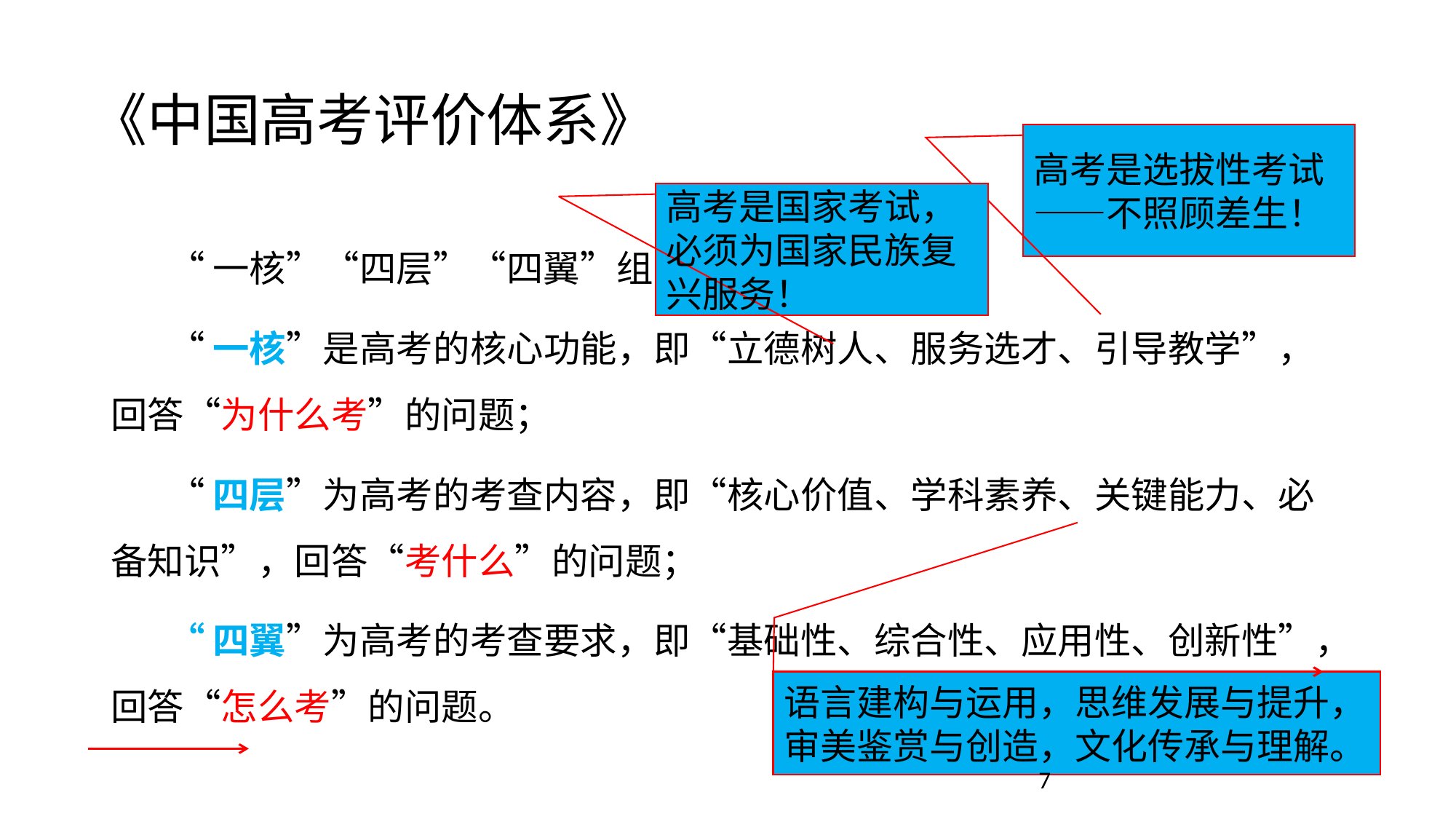

# 《中国高考评价体系》
高考是选拔性考试——不照顾差生！
高考是国家考试，必须为国家民族复兴服务！
       “一核”“四层”“四翼”组成。
       “一核”是高考的核心功能，即“立德树人、服务选才、引导教学”，回答“为什么考”的问题；
       “四层”为高考的考查内容，即“核心价值、学科素养、关键能力、必备知识”，回答“考什么”的问题；
       “四翼”为高考的考查要求，即“基础性、综合性、应用性、创新性”，回答“怎么考”的问题。
语言建构与运用，思维发展与提升，
审美鉴赏与创造，文化传承与理解。
7